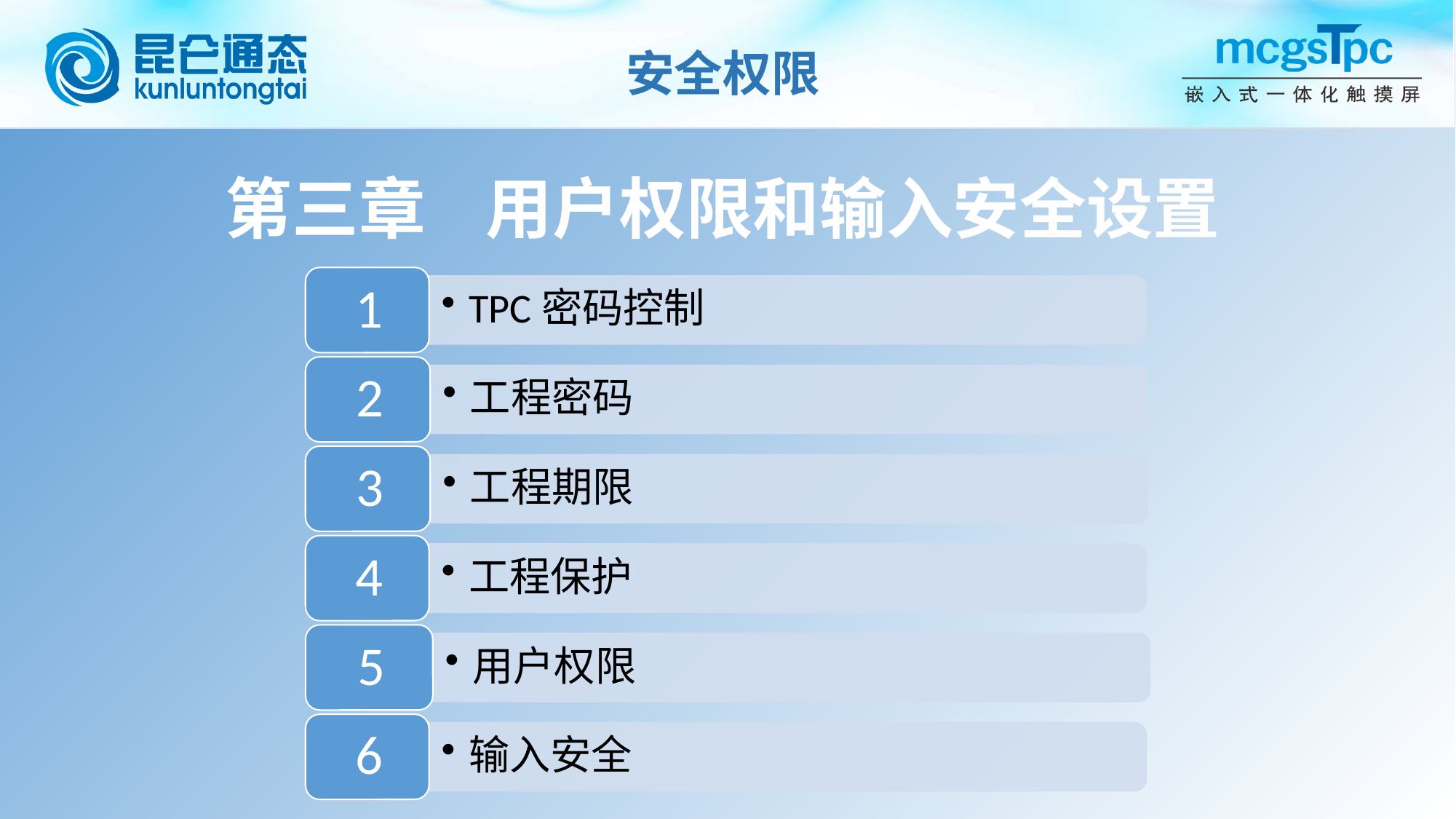

安全权限
第三章    用户权限和输入安全设置
TPC密码控制
1
工程密码
2
工程期限
3
工程保护
4
用户权限
5
输入安全
6